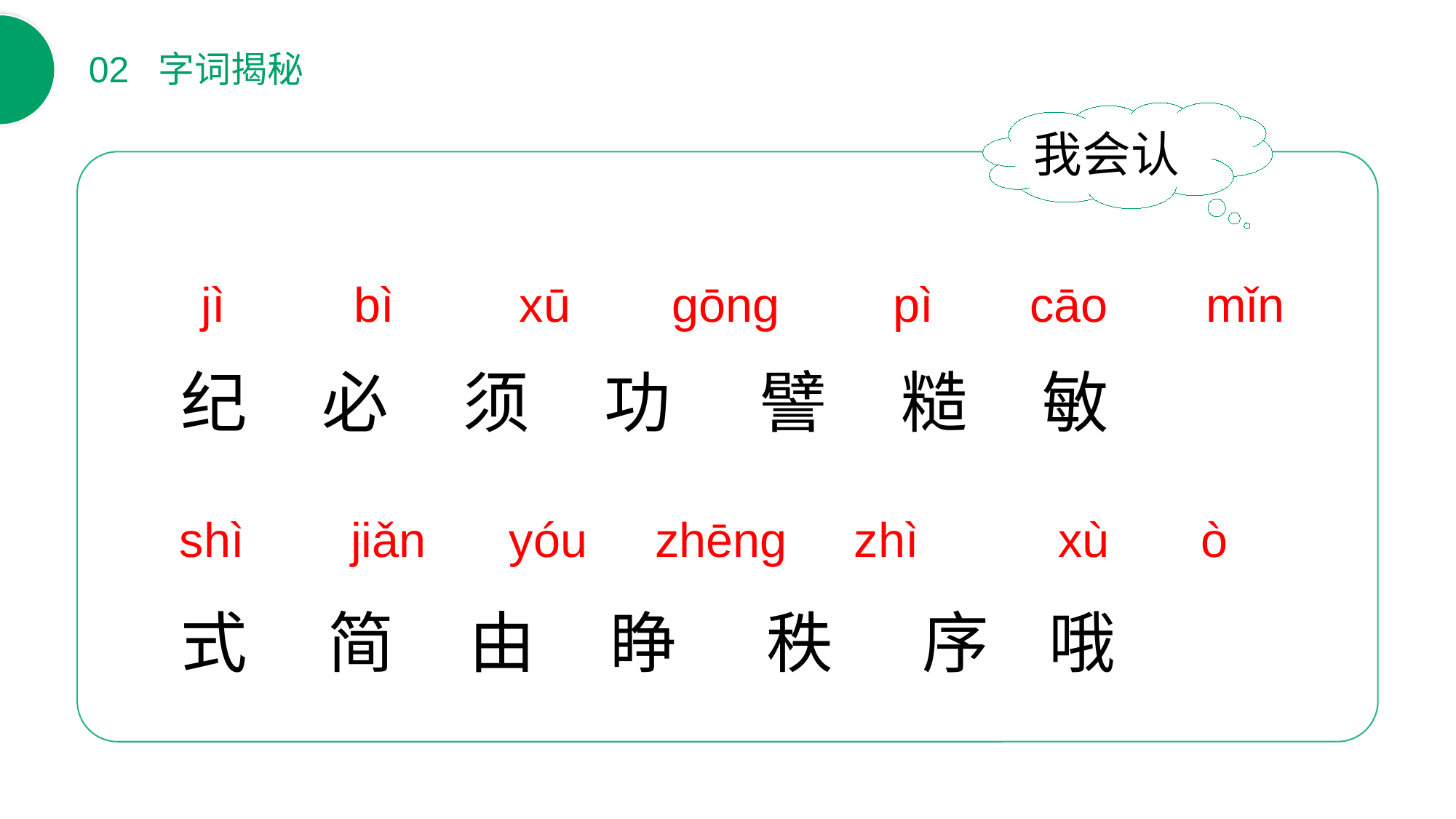

02  字词揭秘
我会认
xū
ɡōnɡ
  cāo
 mǐn
jì
bì
pì
纪     必     须     功      譬     糙     敏

式       简     由     睁      秩      序    哦
shì
jiǎn
yóu
 zhēnɡ
zhì
 xù
ò